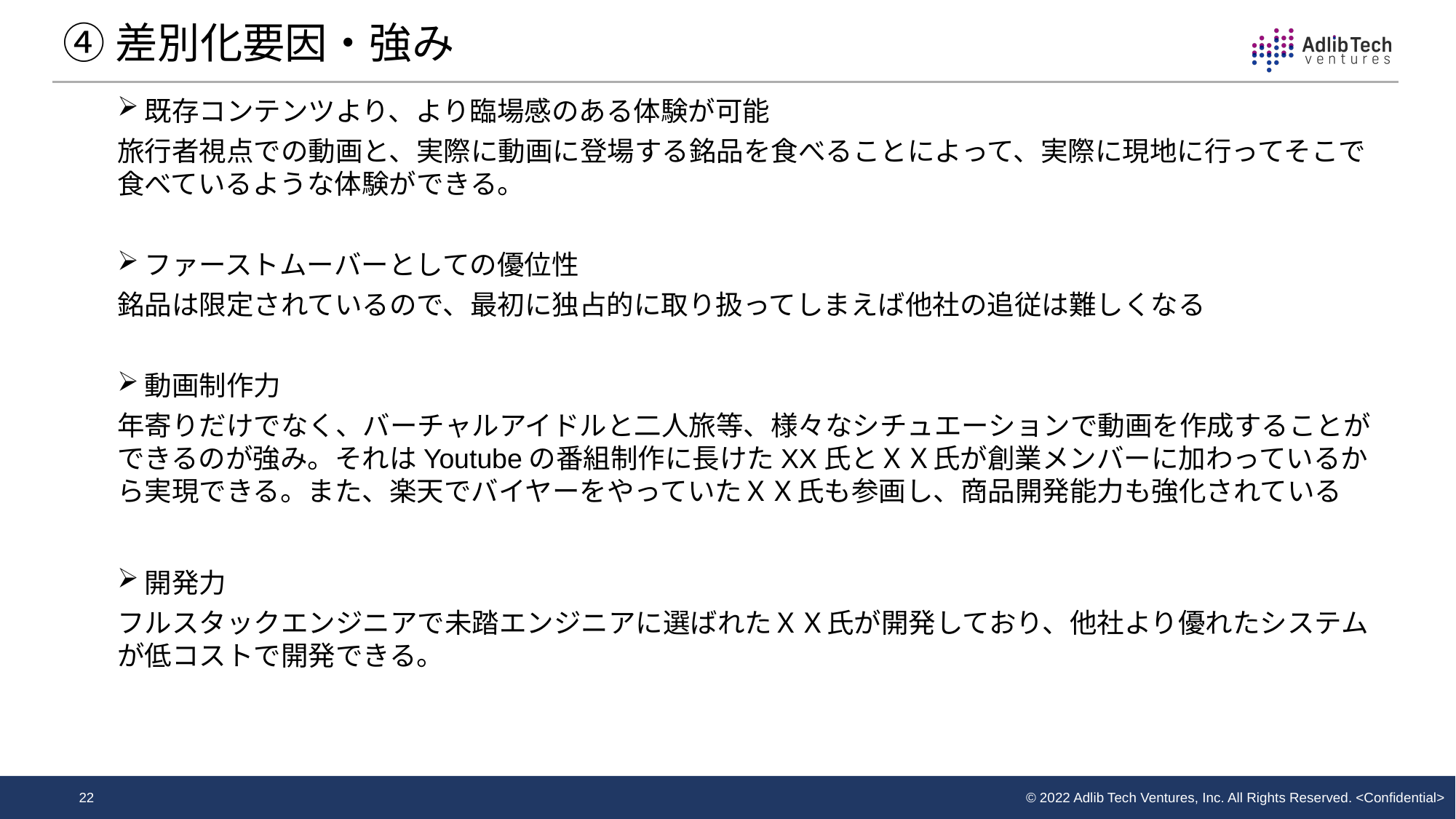

# ④差別化要因・強み
既存コンテンツより、より臨場感のある体験が可能
旅行者視点での動画と、実際に動画に登場する銘品を食べることによって、実際に現地に行ってそこで食べているような体験ができる。

ファーストムーバーとしての優位性
銘品は限定されているので、最初に独占的に取り扱ってしまえば他社の追従は難しくなる

動画制作力
年寄りだけでなく、バーチャルアイドルと二人旅等、様々なシチュエーションで動画を作成することができるのが強み。それはYoutubeの番組制作に長けたXX氏とＸＸ氏が創業メンバーに加わっているから実現できる。また、楽天でバイヤーをやっていたＸＸ氏も参画し、商品開発能力も強化されている

開発力
フルスタックエンジニアで未踏エンジニアに選ばれたＸＸ氏が開発しており、他社より優れたシステムが低コストで開発できる。

22
© 2022 Adlib Tech Ventures, Inc. All Rights Reserved. <Confidential>